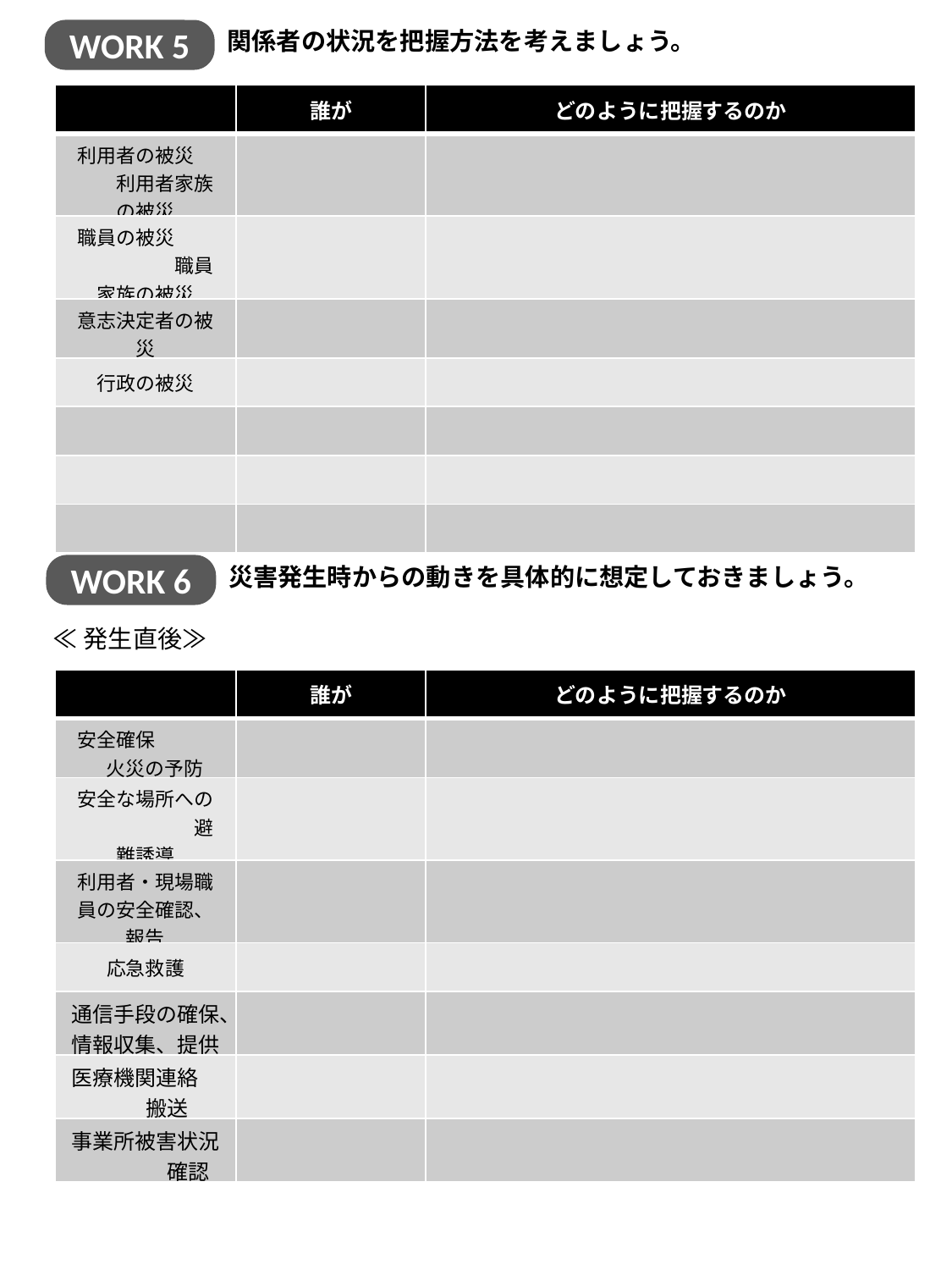

WORK 5
関係者の状況を把握方法を考えましょう。
|  | 誰が | どのように把握するのか |
| --- | --- | --- |
| 利用者の被災　　　利用者家族の被災 |  |  |
| 職員の被災　　　　　　　職員家族の被災 |  |  |
| 意志決定者の被災 |  |  |
| 行政の被災 |  |  |
|  |  |  |
|  |  |  |
|  |  |  |
WORK 6
災害発生時からの動きを具体的に想定しておきましょう。
≪発生直後≫
|  | 誰が | どのように把握するのか |
| --- | --- | --- |
| 安全確保　　　　火災の予防 |  |  |
| 安全な場所への　　　　　　避難誘導 |  |  |
| 利用者・現場職員の安全確認、報告 |  |  |
| 応急救護 |  |  |
| 通信手段の確保、情報収集、提供 |  |  |
| 医療機関連絡　　　搬送 |  |  |
| 事業所被害状況　　　　確認 |  |  |